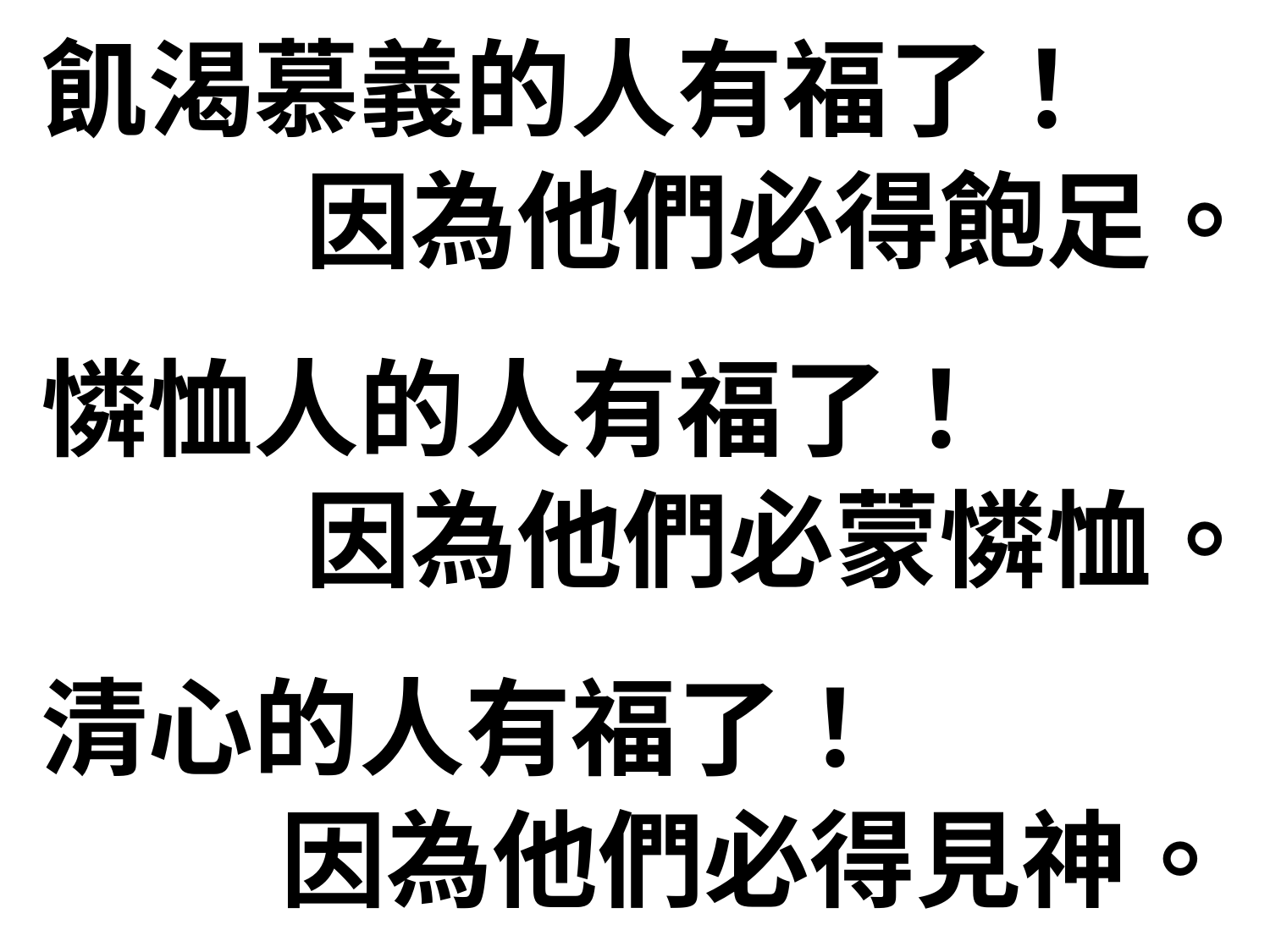

飢渴慕義的人有福了！
因為他們必得飽足。

憐恤人的人有福了！
因為他們必蒙憐恤。

清心的人有福了！
因為他們必得見神。